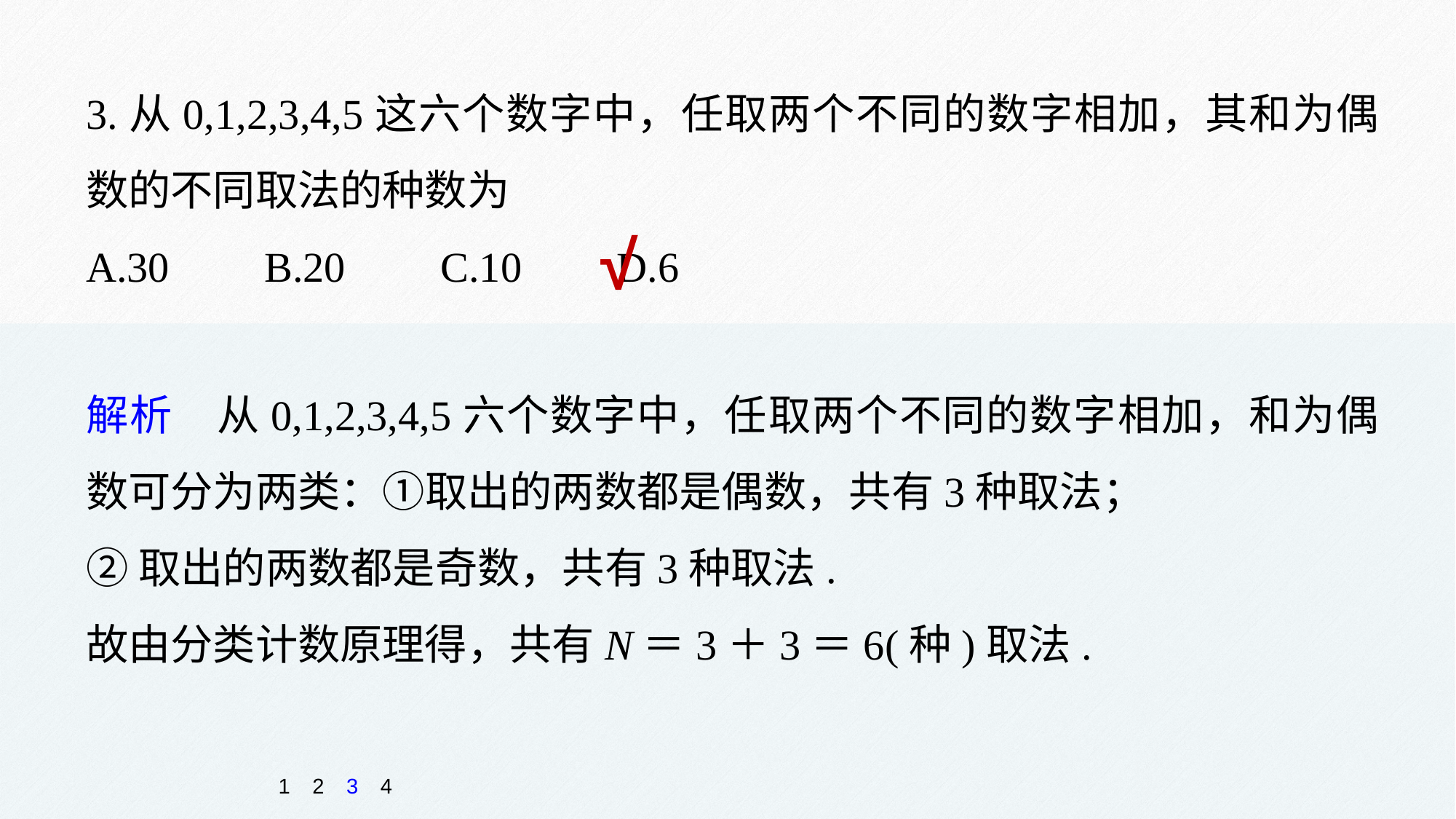

3.从0,1,2,3,4,5这六个数字中，任取两个不同的数字相加，其和为偶数的不同取法的种数为
A.30         B.20         C.10         D.6
√
解析　从0,1,2,3,4,5六个数字中，任取两个不同的数字相加，和为偶数可分为两类：①取出的两数都是偶数，共有3种取法；
②取出的两数都是奇数，共有3种取法.
故由分类计数原理得，共有N＝3＋3＝6(种)取法.
1
2
3
4